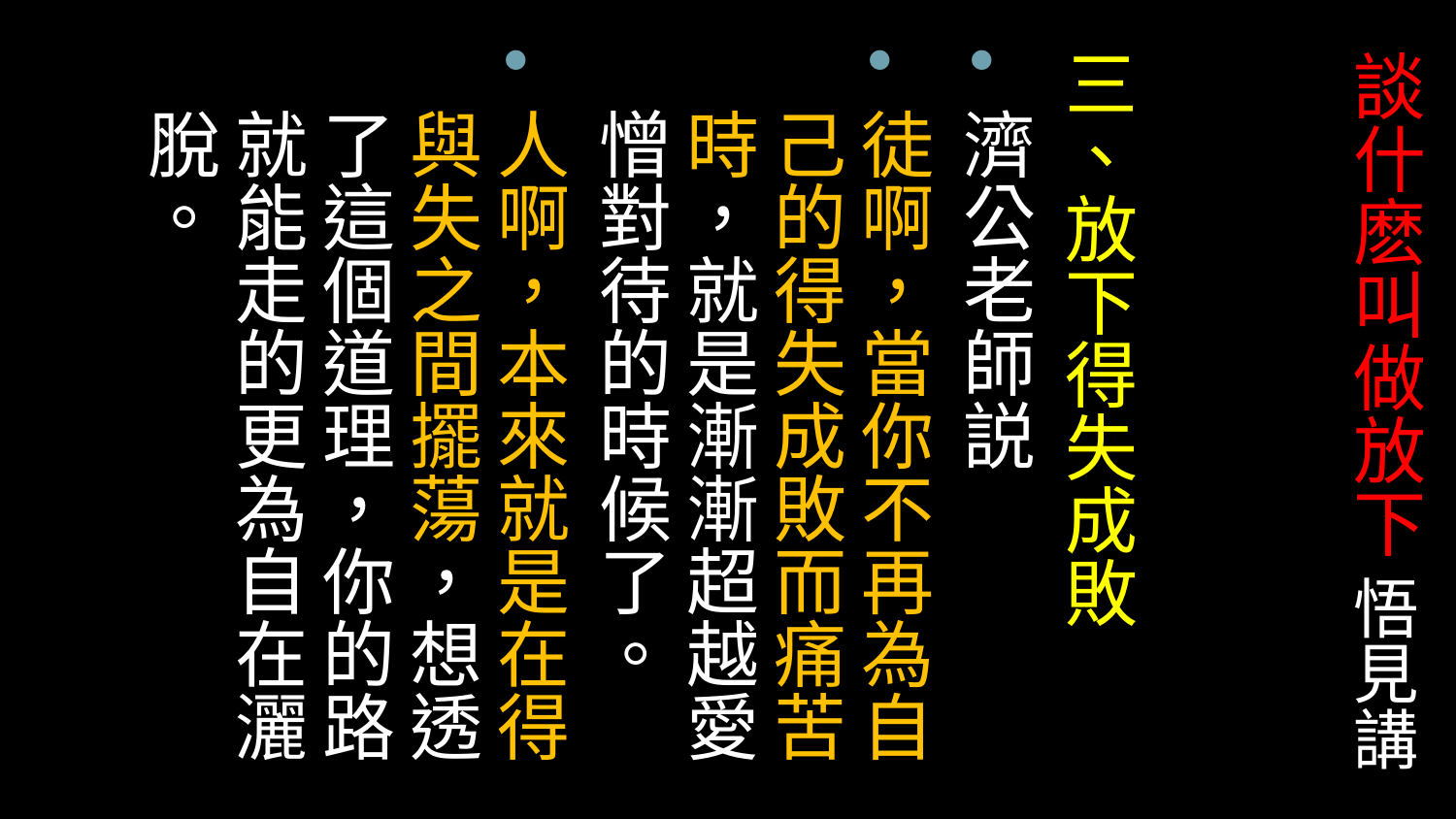

三、放下得失成敗
濟公老師説
徒啊，當你不再為自己的得失成敗而痛苦時，就是漸漸超越愛憎對待的時候了。
人啊，本來就是在得與失之間擺蕩，想透了這個道理，你的路就能走的更為自在灑脫。

# 談什麽叫做放下 悟見講